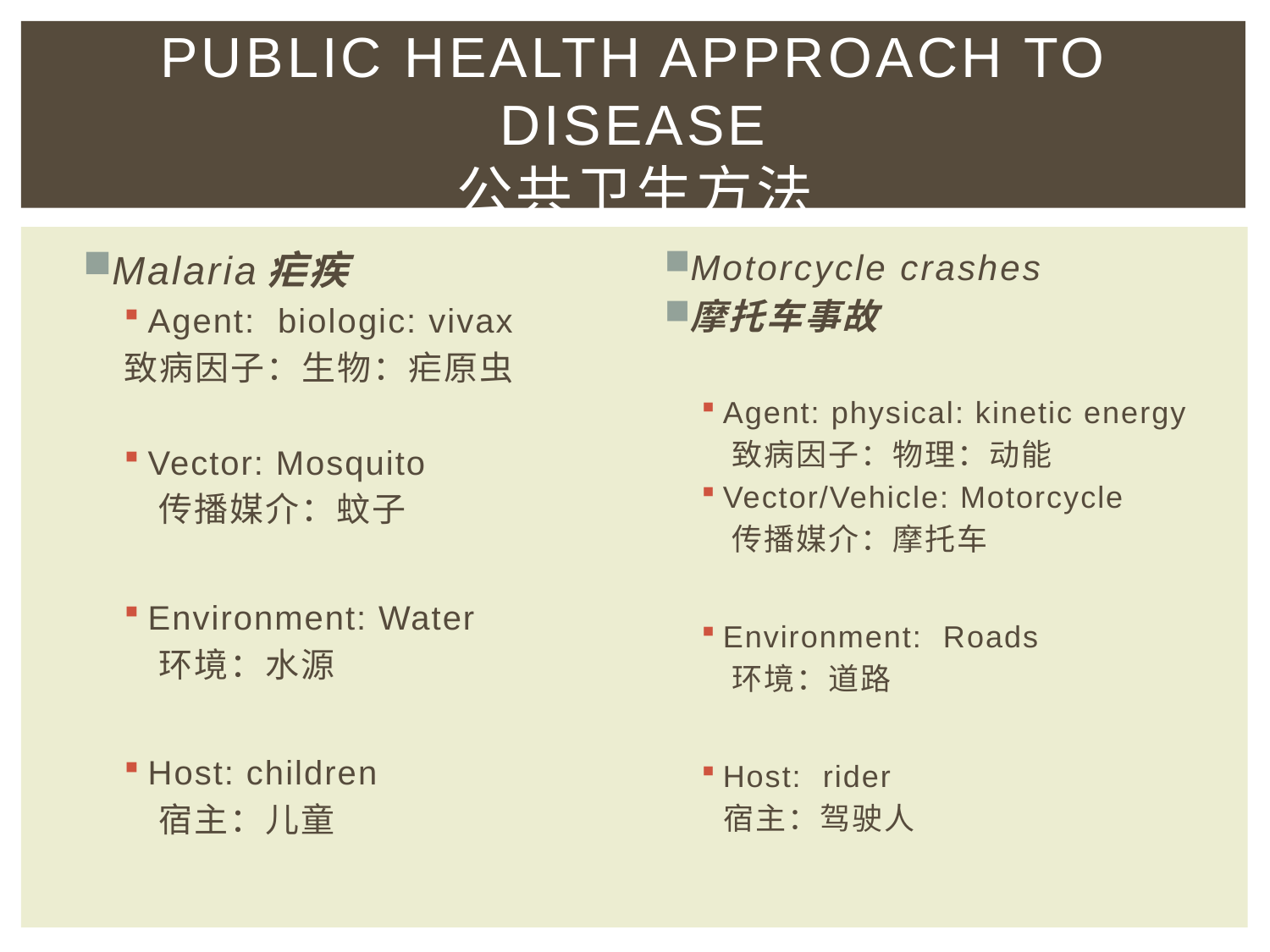

# Public Health Approach to Disease 公共卫生方法
Malaria疟疾
Agent:  biologic: vivax
致病因子：生物：疟原虫

Vector: Mosquito
   传播媒介：蚊子

Environment: Water
   环境：水源

Host: children
   宿主：儿童
Motorcycle crashes
摩托车事故

Agent: physical: kinetic energy
   致病因子：物理：动能
Vector/Vehicle: Motorcycle
   传播媒介：摩托车

Environment:  Roads
   环境：道路

Host:  rider
  宿主：驾驶人